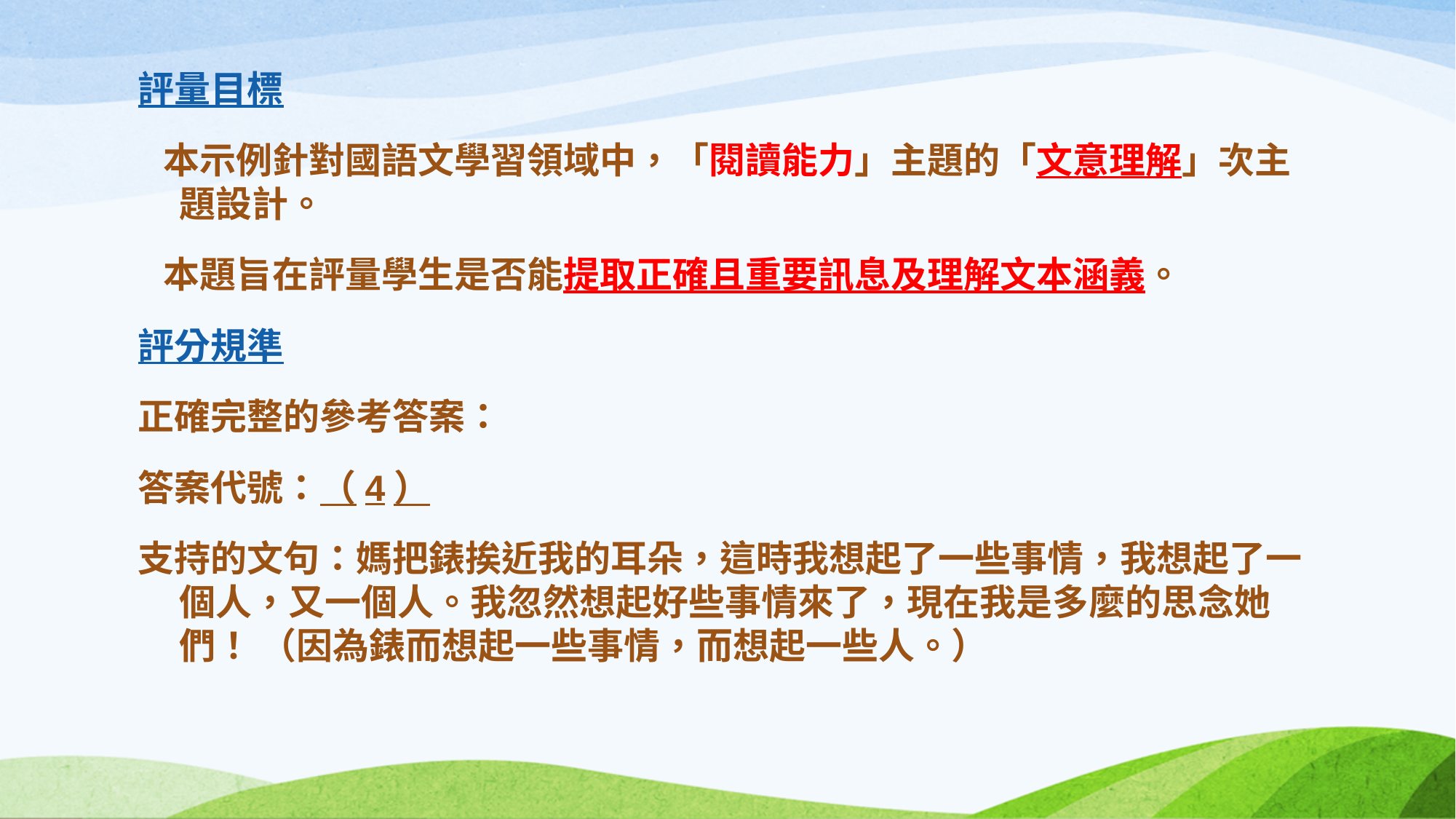

評量目標
  本示例針對國語文學習領域中，「閱讀能力」主題的「文意理解」次主題設計。
  本題旨在評量學生是否能提取正確且重要訊息及理解文本涵義。
評分規準
正確完整的參考答案：
答案代號：（4）
支持的文句：媽把錶挨近我的耳朵，這時我想起了一些事情，我想起了一個人，又一個人。我忽然想起好些事情來了，現在我是多麼的思念她們！ （因為錶而想起一些事情，而想起一些人。）